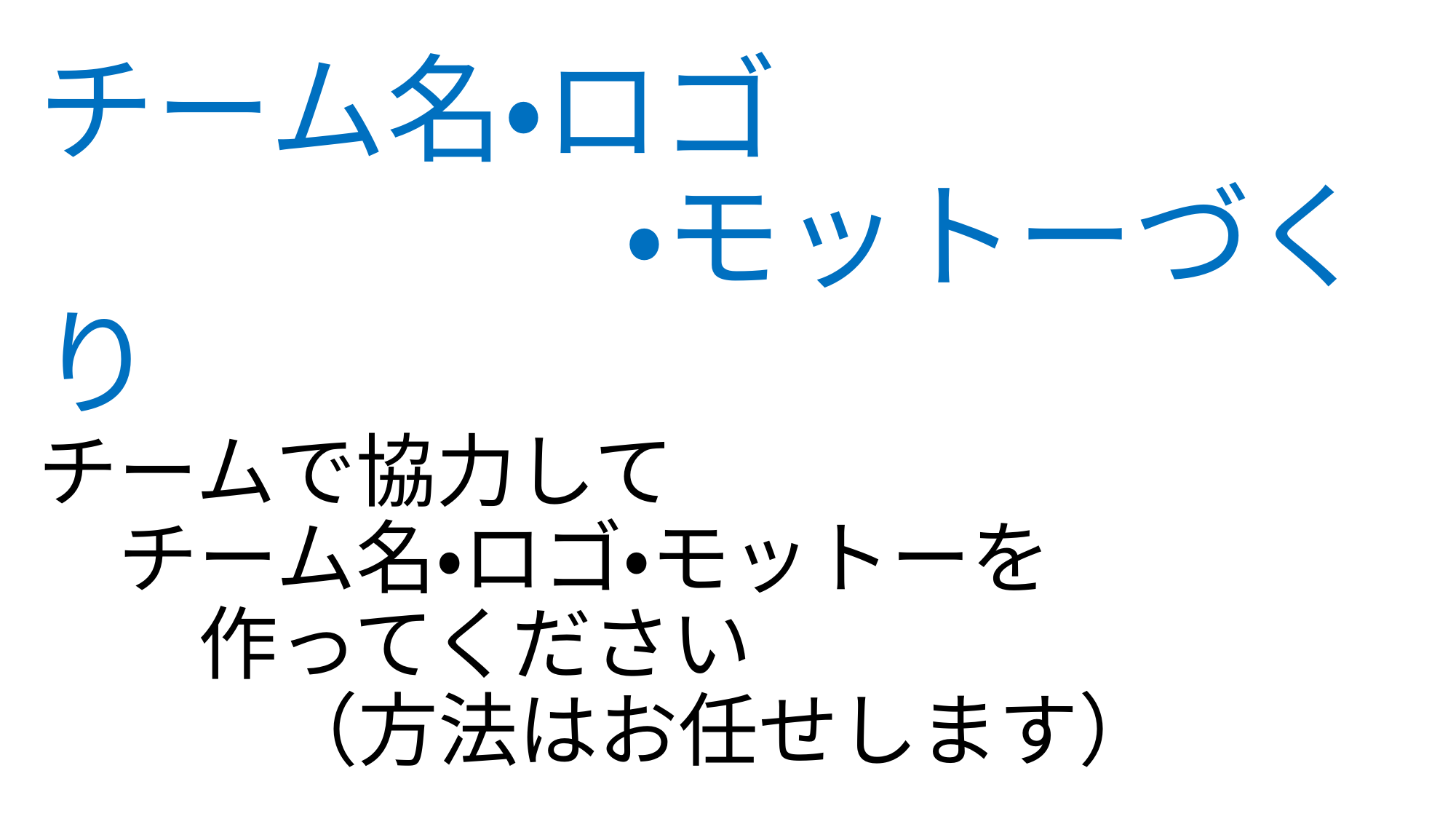

# チーム名・ロゴ 　　　　　・モットーづくり チームで協力して 　チーム名・ロゴ・モットーを 　　作ってください 　　　（方法はお任せします）